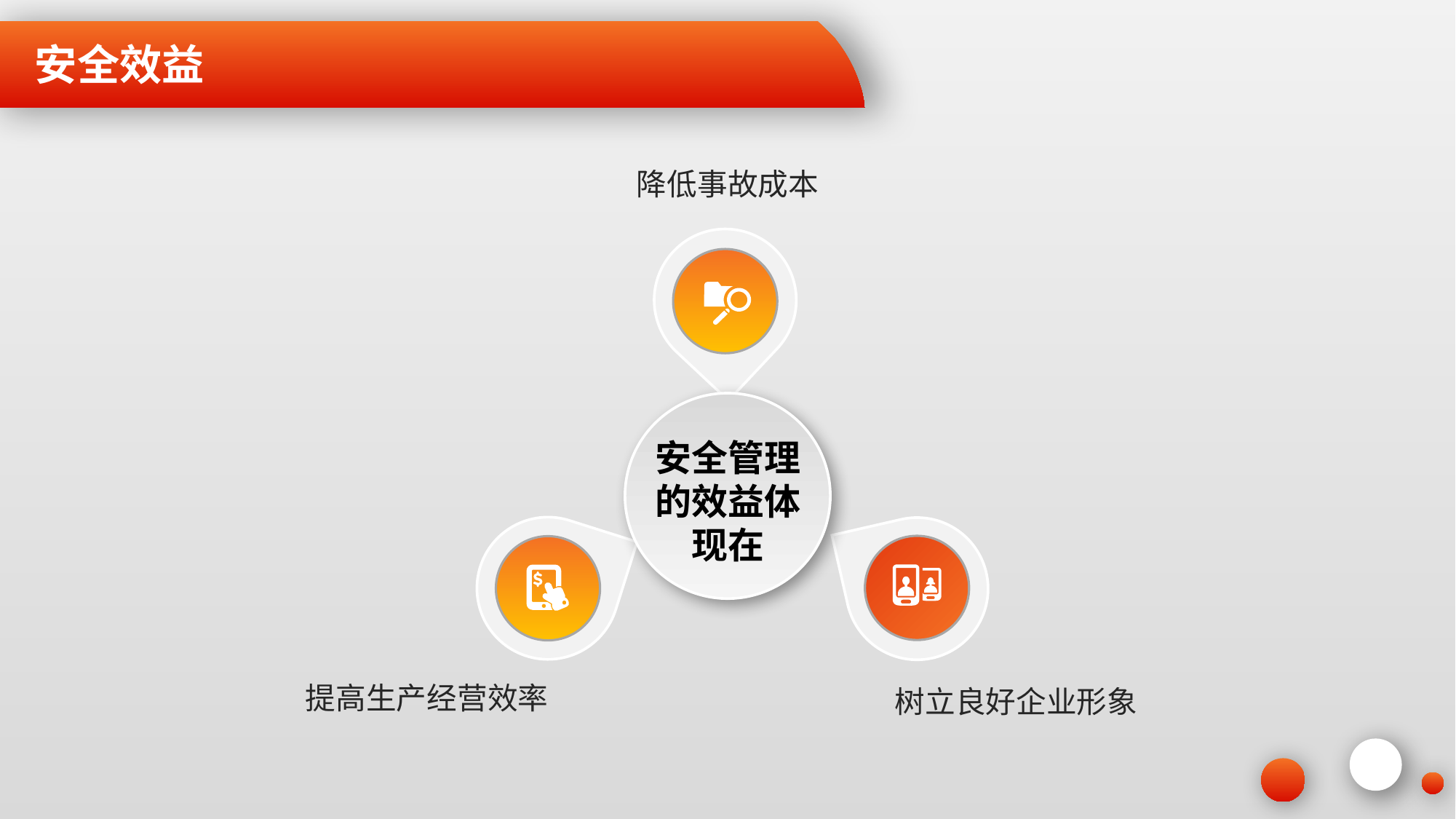

安全效益
降低事故成本

安全管理的效益体现在

提高生产经营效率
树立良好企业形象